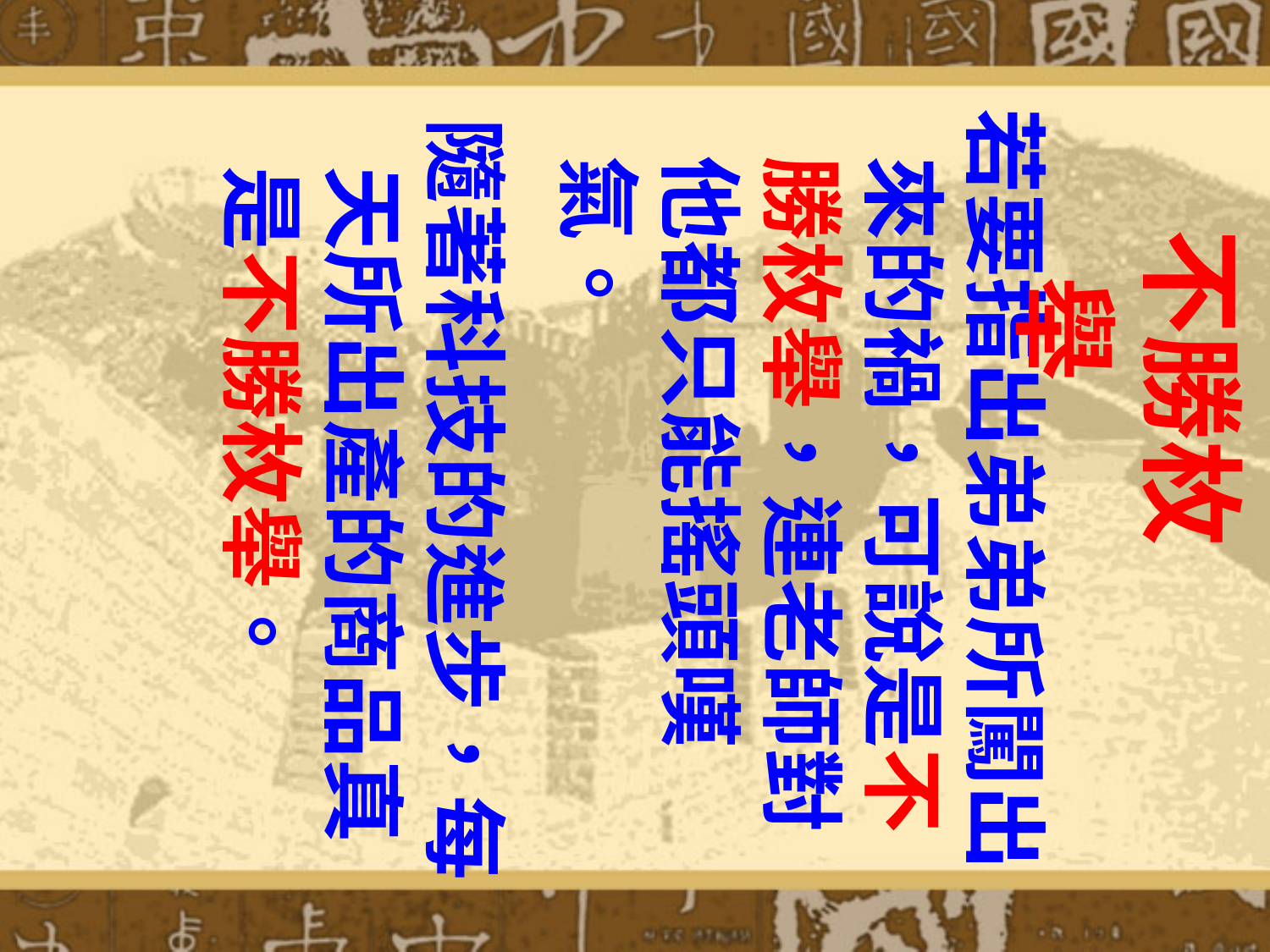

若要指出弟弟所闖出來的禍，可說是不勝枚舉，連老師對他都只能搖頭嘆氣。
隨著科技的進步，每天所出產的商品真是不勝枚舉。
不勝枚舉